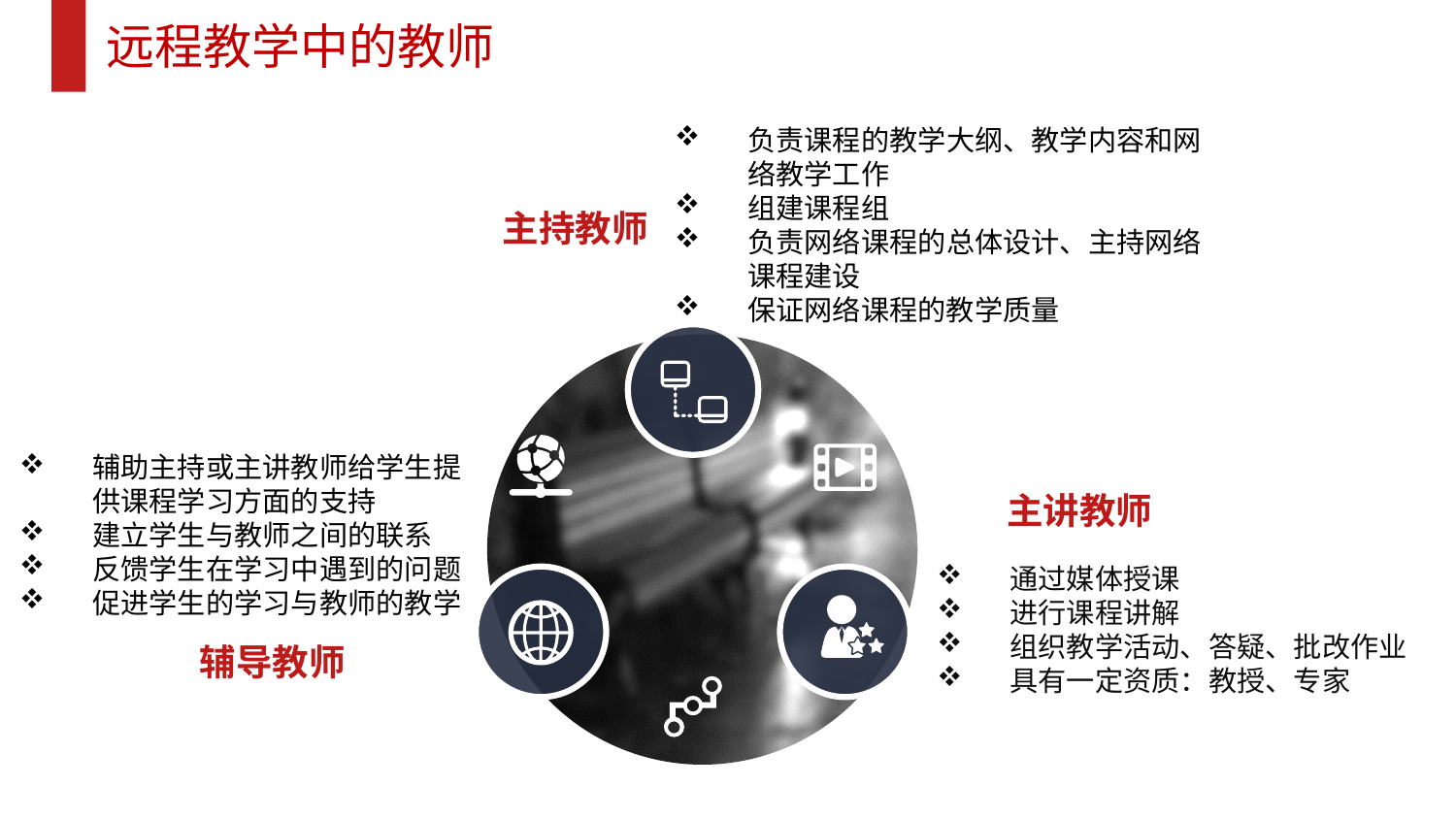

远程教学中的教师
负责课程的教学大纲、教学内容和网络教学工作
组建课程组
负责网络课程的总体设计、主持网络课程建设
保证网络课程的教学质量

主持教师

辅助主持或主讲教师给学生提供课程学习方面的支持
建立学生与教师之间的联系
反馈学生在学习中遇到的问题
促进学生的学习与教师的教学

主讲教师
通过媒体授课
进行课程讲解
组织教学活动、答疑、批改作业
具有一定资质：教授、专家
辅导教师